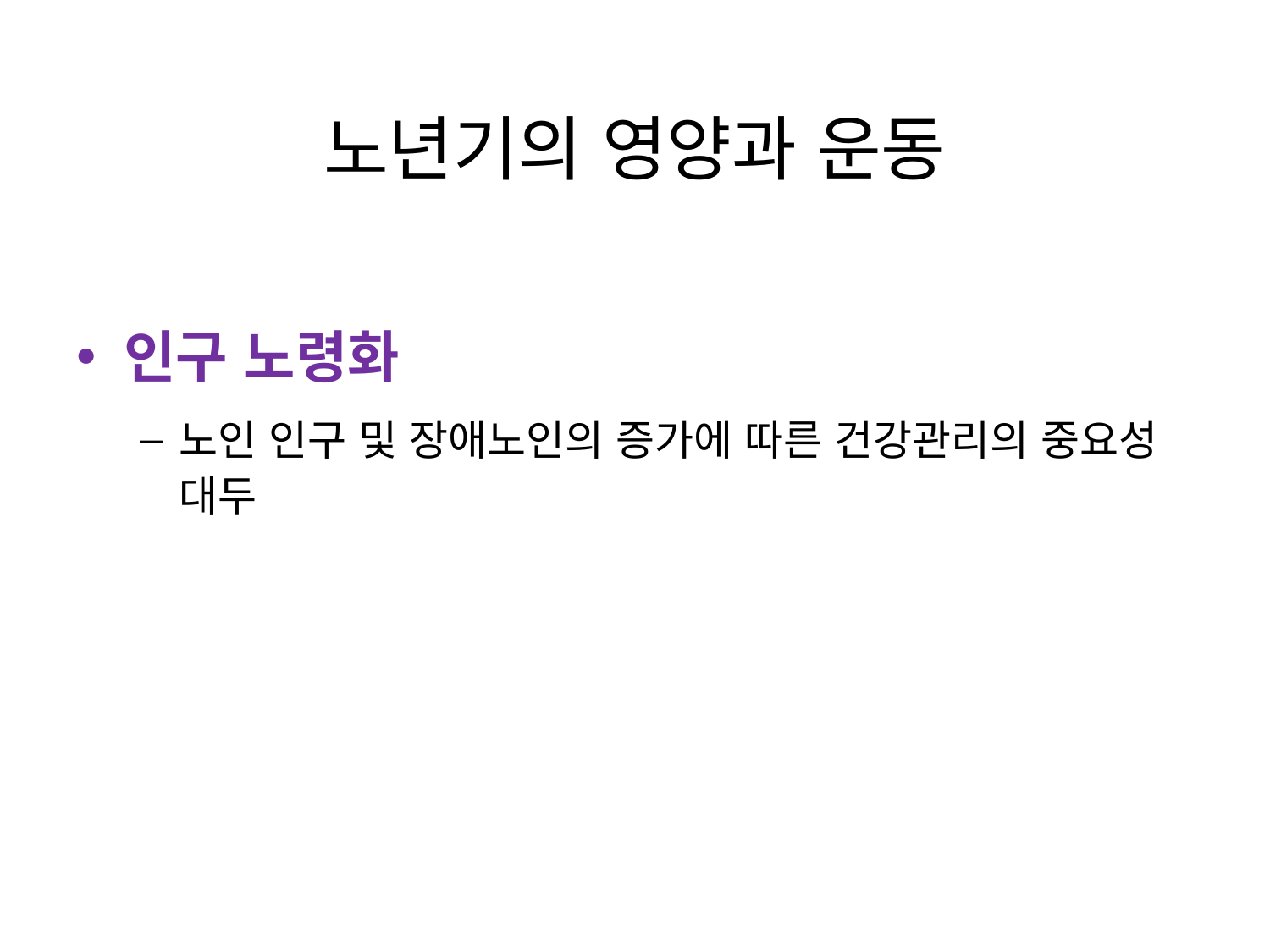

# 노년기의 영양과 운동
인구 노령화
노인 인구 및 장애노인의 증가에 따른 건강관리의 중요성 대두